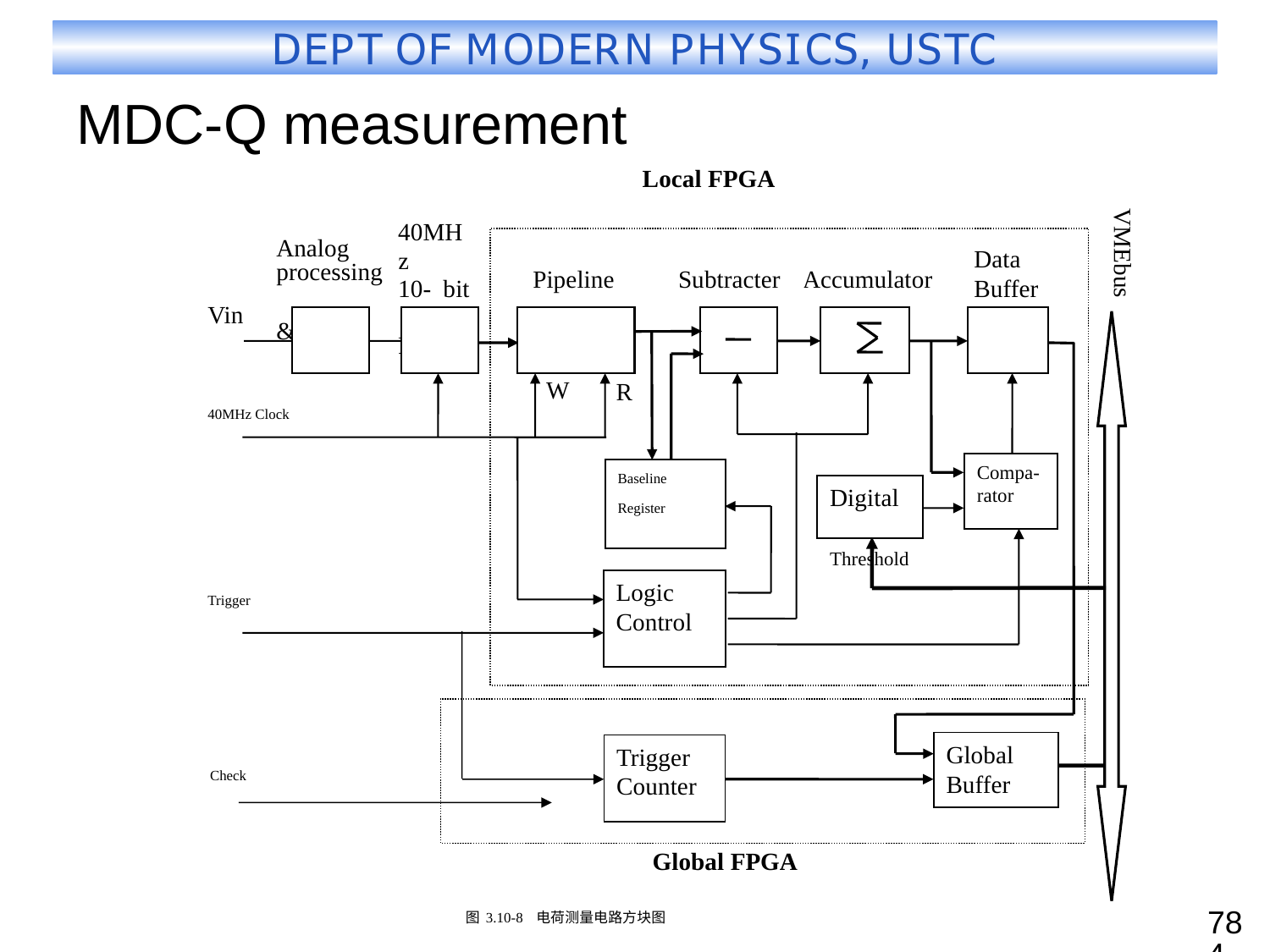

# MDC-Q measurement
Local FPGA
VMEbus

40MHz
10- bit
FADC

Data
Buffer
Analog
processing

& driver
Subtracter
Accumulator
Pipeline
Vin

W
R

40MHz Clock

Compa-
rator
Baseline
Register

Digital
Threshold

Logic
Control
Trigger

Global Buffer
Trigger
Counter

Check

Global FPGA
图3.10-8  电荷测量电路方块图
784